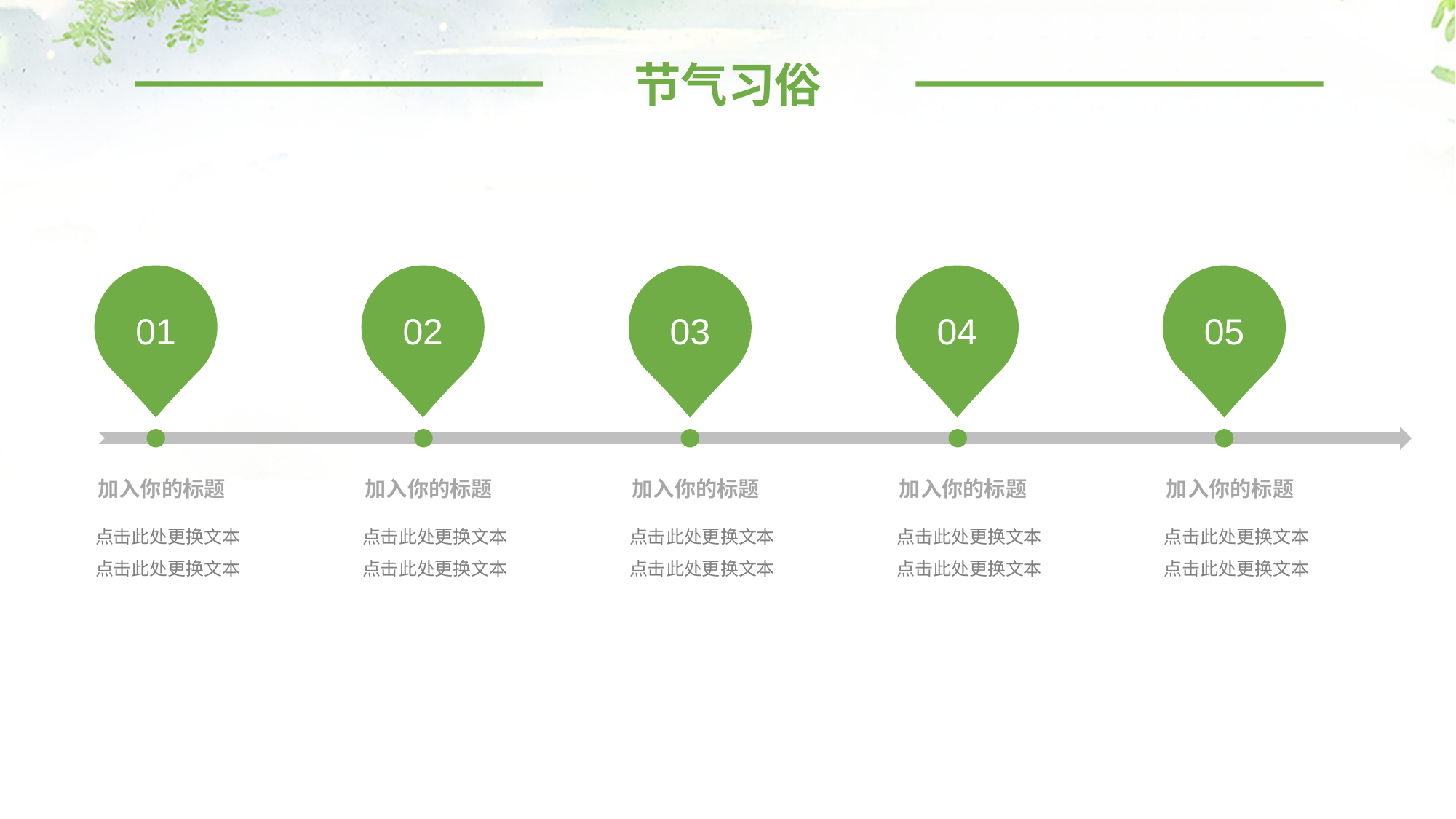

节气习俗

01

02

03

04

05

加入你的标题
点击此处更换文本
点击此处更换文本
加入你的标题
点击此处更换文本
点击此处更换文本
加入你的标题
点击此处更换文本
点击此处更换文本
加入你的标题
点击此处更换文本
点击此处更换文本
加入你的标题
点击此处更换文本
点击此处更换文本